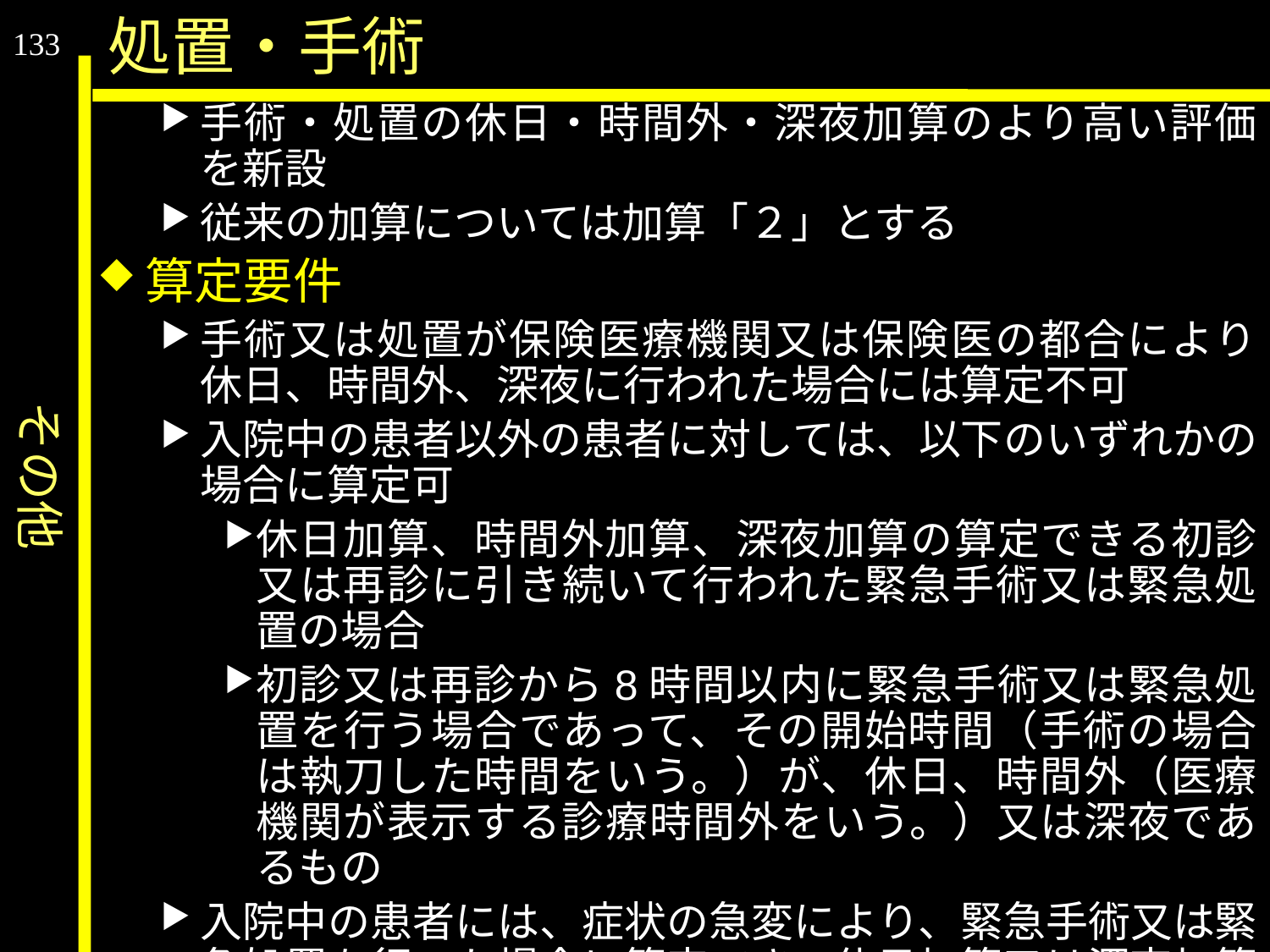

その他
処置・手術
133

手術・処置の休日・時間外・深夜加算のより高い評価を新設
従来の加算については加算「２」とする
算定要件
手術又は処置が保険医療機関又は保険医の都合により休日、時間外、深夜に行われた場合には算定不可
入院中の患者以外の患者に対しては、以下のいずれかの場合に算定可
休日加算、時間外加算、深夜加算の算定できる初診又は再診に引き続いて行われた緊急手術又は緊急処置の場合
初診又は再診から8時間以内に緊急手術又は緊急処置を行う場合であって、その開始時間（手術の場合は執刀した時間をいう。）が、休日、時間外（医療機関が表示する診療時間外をいう。）又は深夜であるもの
入院中の患者には、症状の急変により、緊急手術又は緊急処置を行った場合に算定でき、休日加算又は深夜加算のみ